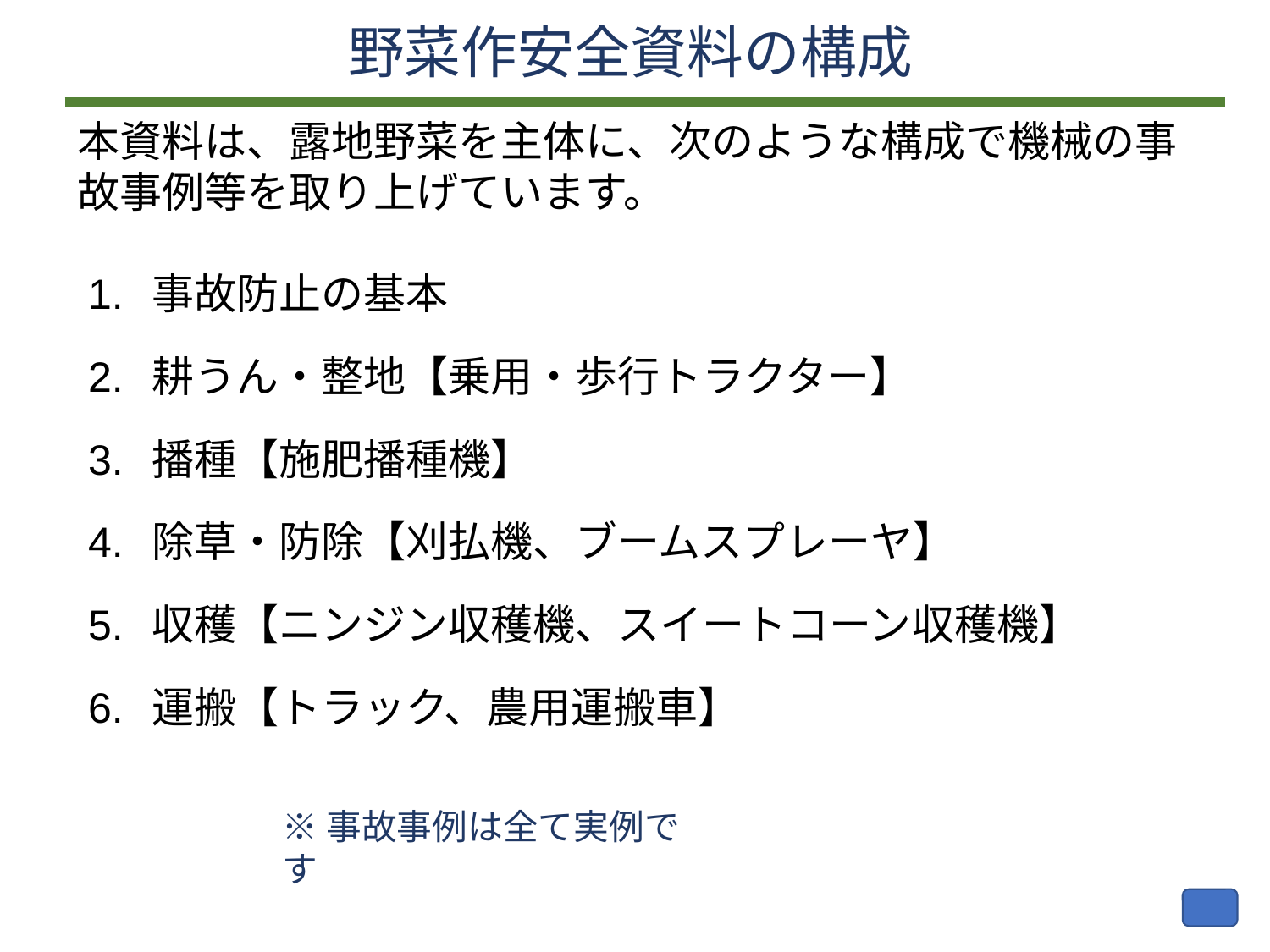

野菜作安全資料の構成
本資料は、露地野菜を主体に、次のような構成で機械の事故事例等を取り上げています。
事故防止の基本
耕うん・整地【乗用・歩行トラクター】
播種【施肥播種機】
除草・防除【刈払機、ブームスプレーヤ】
収穫【ニンジン収穫機、スイートコーン収穫機】
運搬【トラック、農用運搬車】
※事故事例は全て実例です